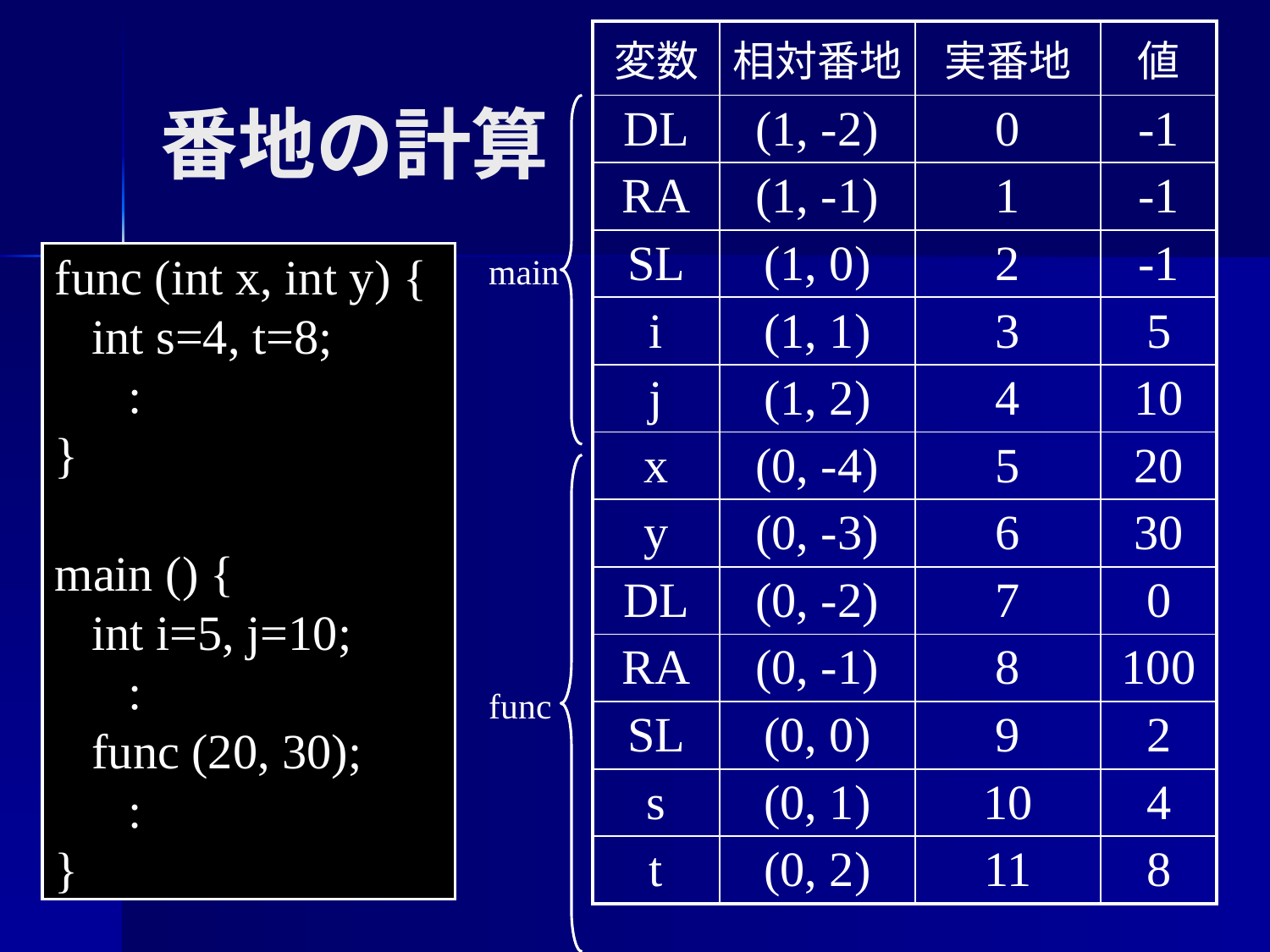

番地の計算
| 変数 | 相対番地 | 実番地 | 値 |
| --- | --- | --- | --- |
| DL | (1, -2) | 0 | -1 |
| RA | (1, -1) | 1 | -1 |
| SL | (1, 0) | 2 | -1 |
| i | (1, 1) | 3 | 5 |
| j | (1, 2) | 4 | 10 |
| x | (0, -4) | 5 | 20 |
| y | (0, -3) | 6 | 30 |
| DL | (0, -2) | 7 | 0 |
| RA | (0, -1) | 8 | 100 |
| SL | (0, 0) | 9 | 2 |
| s | (0, 1) | 10 | 4 |
| t | (0, 2) | 11 | 8 |

func (int x, int y) {
   int s=4, t=8;
      :
}

main () {
   int i=5, j=10;
      :
   func (20, 30);
      :
}
main

func